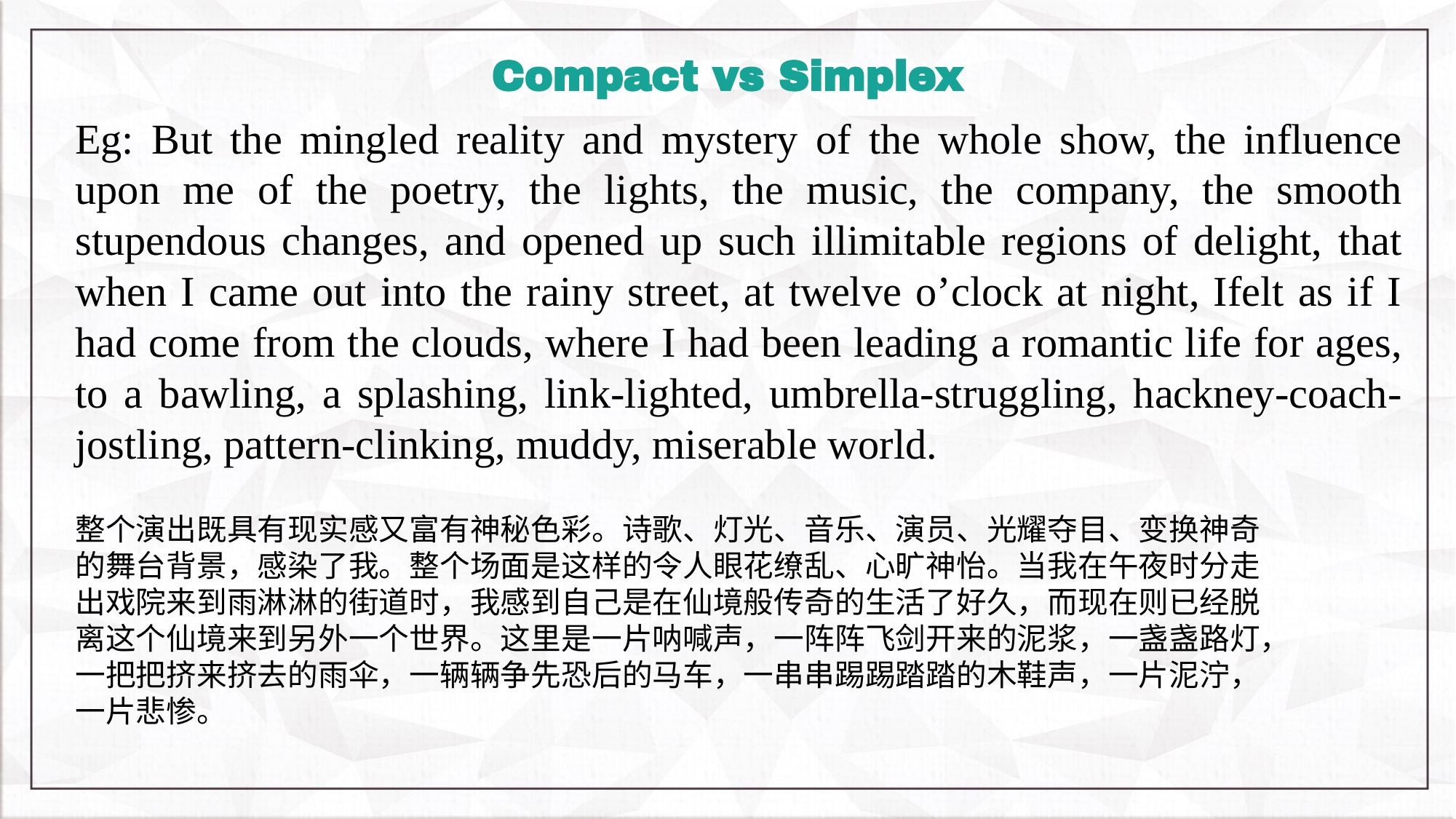

# Compact vs Simplex
Eg: But the mingled reality and mystery of the whole show, the influence upon me of the poetry, the lights, the music, the company, the smooth stupendous changes, and opened up such illimitable regions of delight, that when I came out into the rainy street, at twelve o’clock at night, Ifelt as if I had come from the clouds, where I had been leading a romantic life for ages, to a bawling, a splashing, link-lighted, umbrella-struggling, hackney-coach-jostling, pattern-clinking, muddy, miserable world.

整个演出既具有现实感又富有神秘色彩。诗歌、灯光、音乐、演员、光耀夺目、变换神奇的舞台背景，感染了我。整个场面是这样的令人眼花缭乱、心旷神怡。当我在午夜时分走出戏院来到雨淋淋的街道时，我感到自己是在仙境般传奇的生活了好久，而现在则已经脱离这个仙境来到另外一个世界。这里是一片呐喊声，一阵阵飞剑开来的泥浆，一盏盏路灯，一把把挤来挤去的雨伞，一辆辆争先恐后的马车，一串串踢踢踏踏的木鞋声，一片泥泞，一片悲惨。